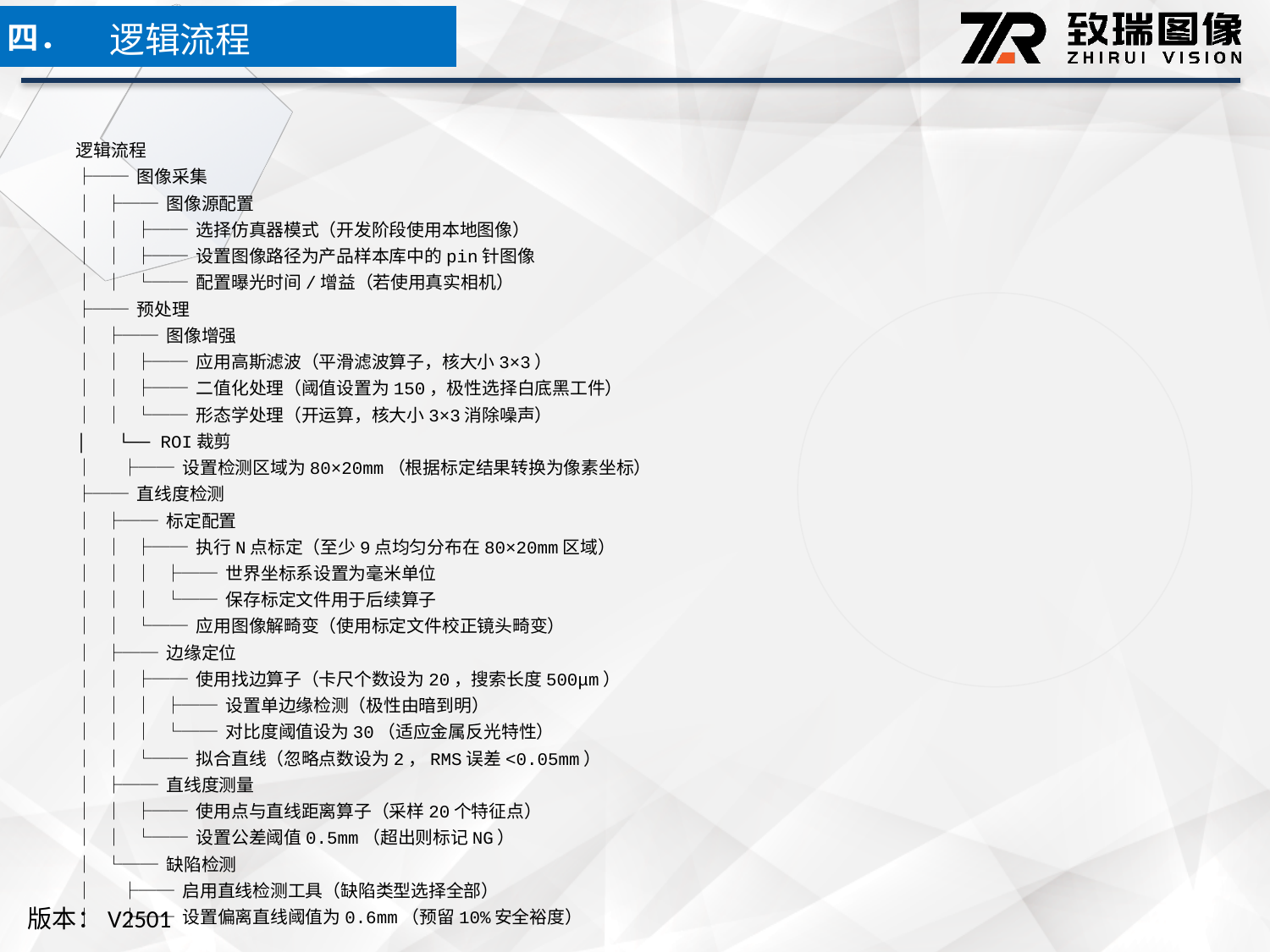

逻辑流程
四．

逻辑流程
├── 图像采集
│   ├── 图像源配置
│   │   ├── 选择仿真器模式（开发阶段使用本地图像）
│   │   ├── 设置图像路径为产品样本库中的pin针图像
│   │   └── 配置曝光时间/增益（若使用真实相机）
├── 预处理
│   ├── 图像增强
│   │   ├── 应用高斯滤波（平滑滤波算子，核大小3×3）
│   │   ├── 二值化处理（阈值设置为150，极性选择白底黑工件）
│   │   └── 形态学处理（开运算，核大小3×3消除噪声）
│   └── ROI裁剪
│       ├── 设置检测区域为80×20mm（根据标定结果转换为像素坐标）
├── 直线度检测
│   ├── 标定配置
│   │   ├── 执行N点标定（至少9点均匀分布在80×20mm区域）
│   │   │   ├── 世界坐标系设置为毫米单位
│   │   │   └── 保存标定文件用于后续算子
│   │   └── 应用图像解畸变（使用标定文件校正镜头畸变）
│   ├── 边缘定位
│   │   ├── 使用找边算子（卡尺个数设为20，搜索长度500μm）
│   │   │   ├── 设置单边缘检测（极性由暗到明）
│   │   │   └── 对比度阈值设为30（适应金属反光特性）
│   │   └── 拟合直线（忽略点数设为2，RMS误差<0.05mm）
│   ├── 直线度测量
│   │   ├── 使用点与直线距离算子（采样20个特征点）
│   │   └── 设置公差阈值0.5mm（超出则标记NG）
│   └── 缺陷检测
│       ├── 启用直线检测工具（缺陷类型选择全部）
│       ├── 设置偏离直线阈值为0.6mm（预留10%安全裕度）